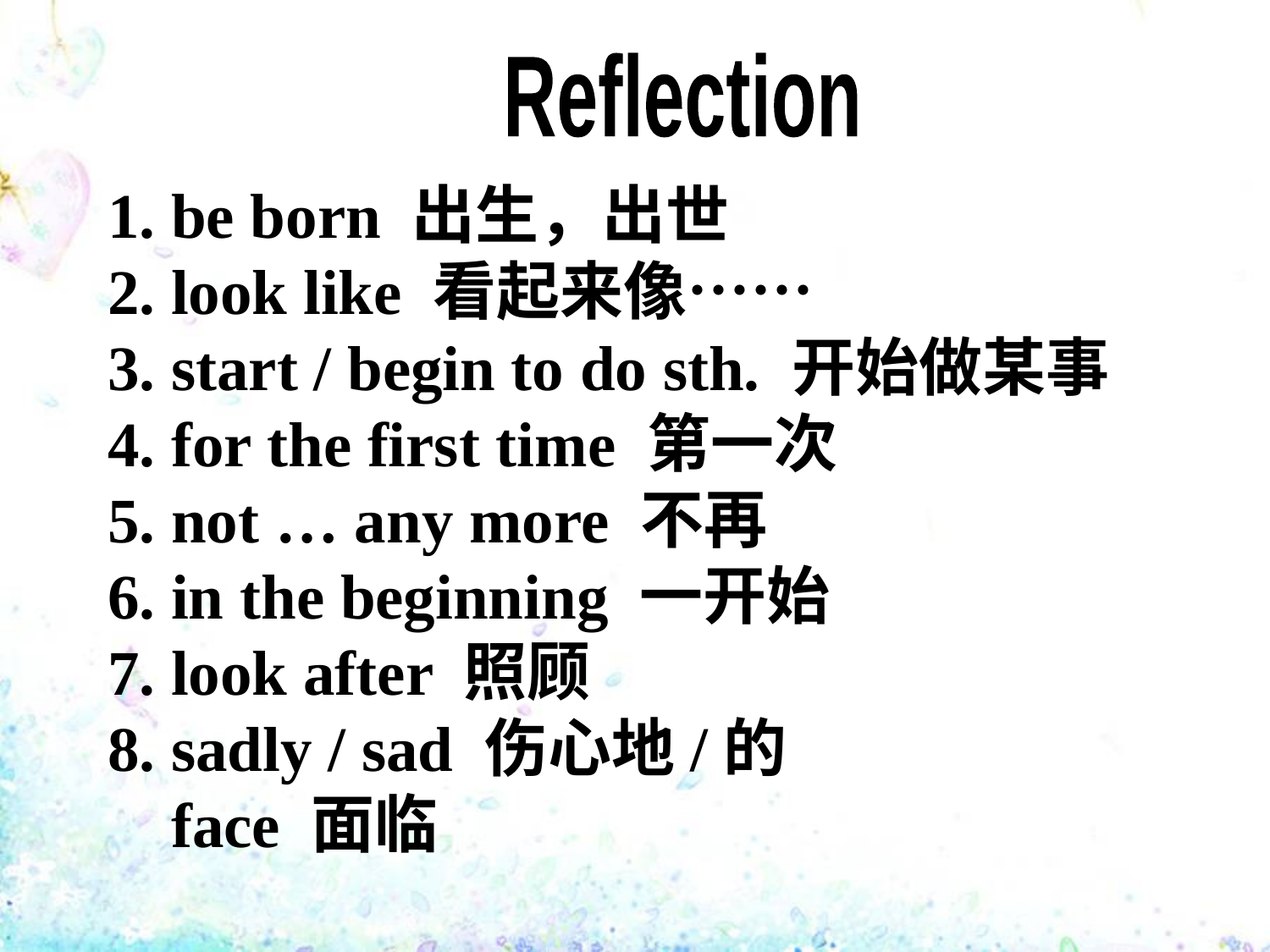

Reflection
1. be born 出生，出世
2. look like 看起来像……
3. start / begin to do sth. 开始做某事
4. for the first time 第一次
5. not … any more 不再
6. in the beginning 一开始
7. look after 照顾
8. sadly / sad 伤心地/的
    face 面临